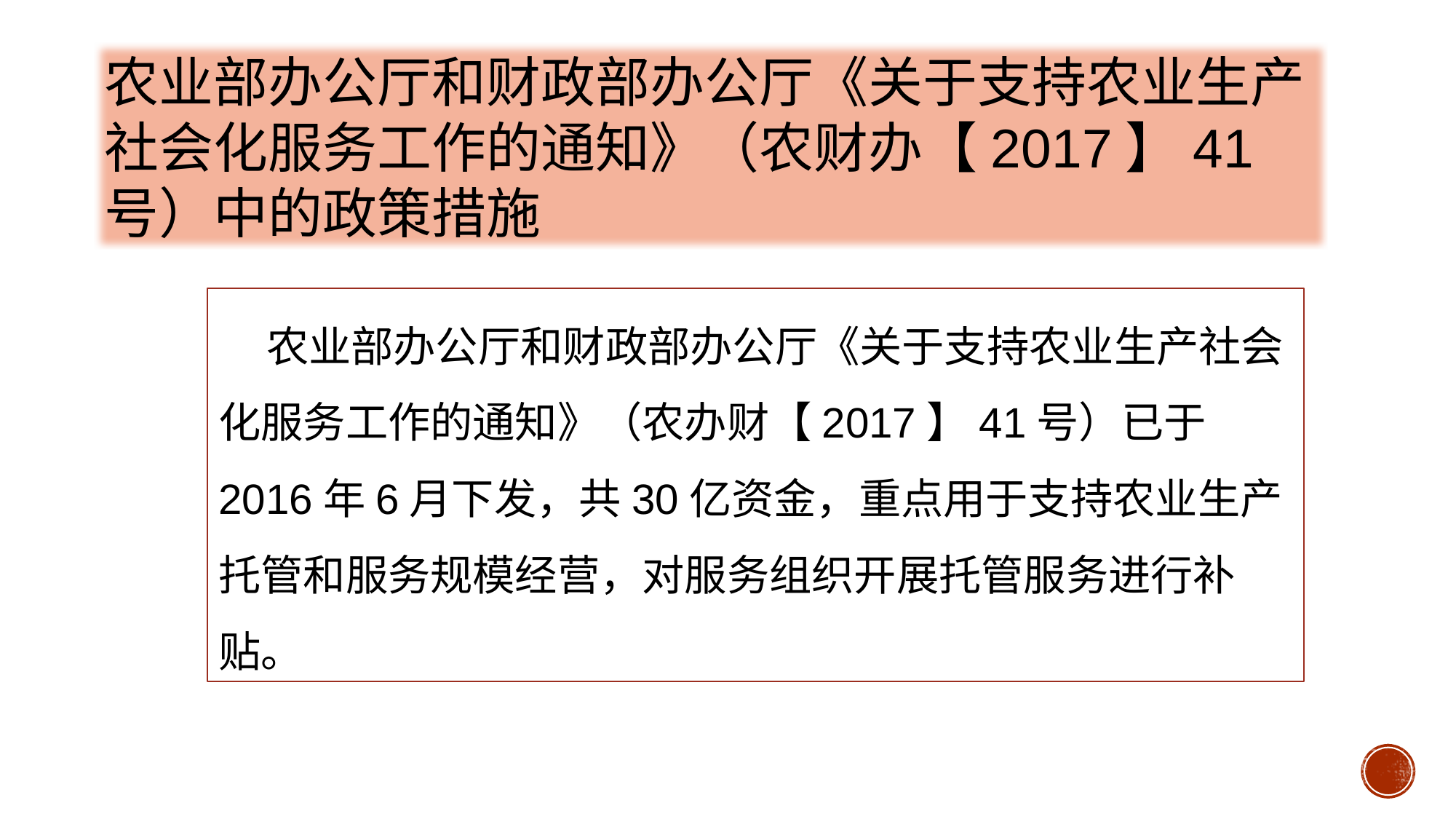

农业部办公厅和财政部办公厅《关于支持农业生产社会化服务工作的通知》（农财办【2017】41号）中的政策措施
    农业部办公厅和财政部办公厅《关于支持农业生产社会化服务工作的通知》（农办财【2017】41号）已于2016年6月下发，共30亿资金，重点用于支持农业生产托管和服务规模经营，对服务组织开展托管服务进行补贴。